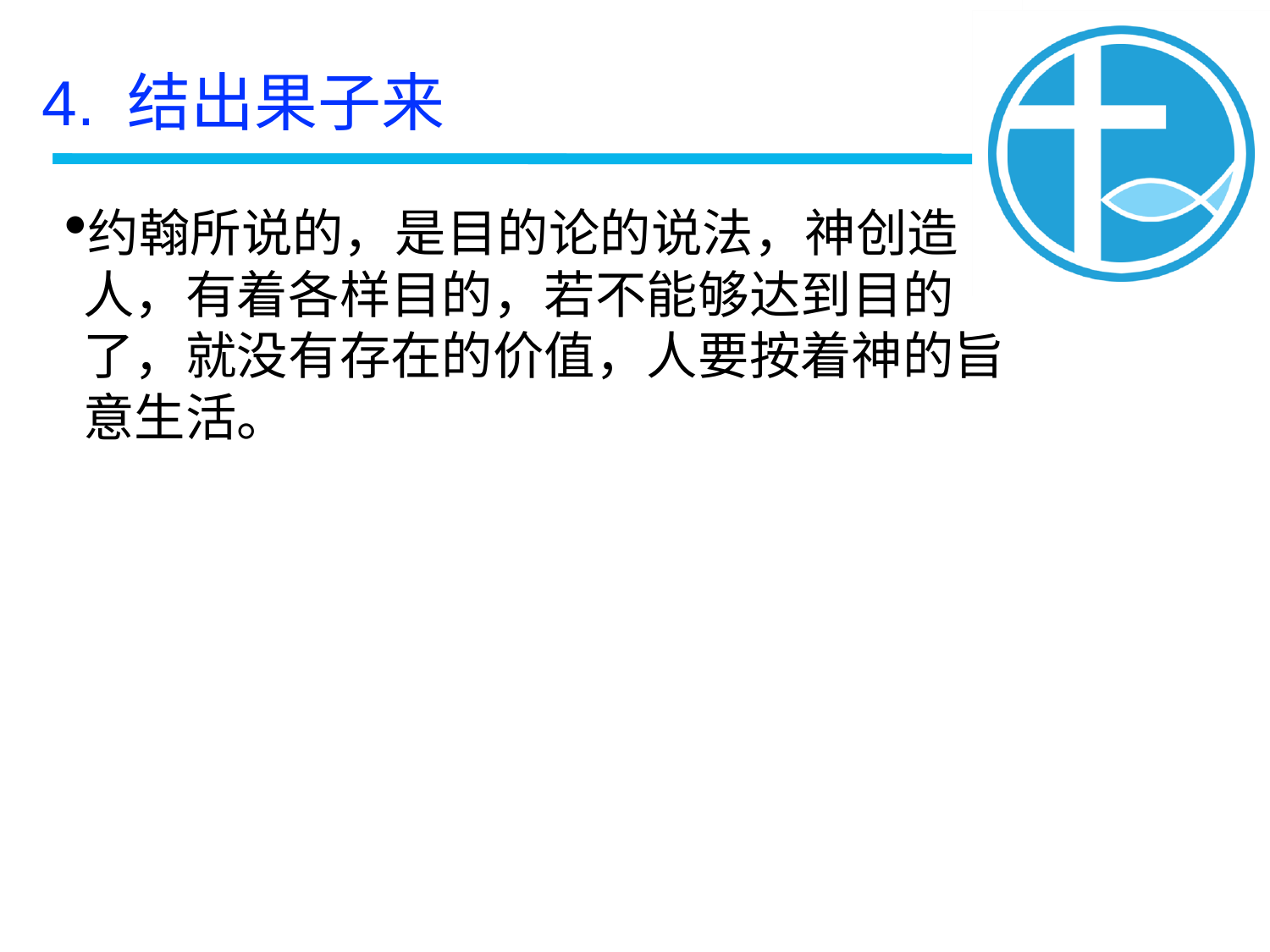

4. 结出果子来
约翰所说的，是目的论的说法，神创造人，有着各样目的，若不能够达到目的了，就没有存在的价值，人要按着神的旨意生活。